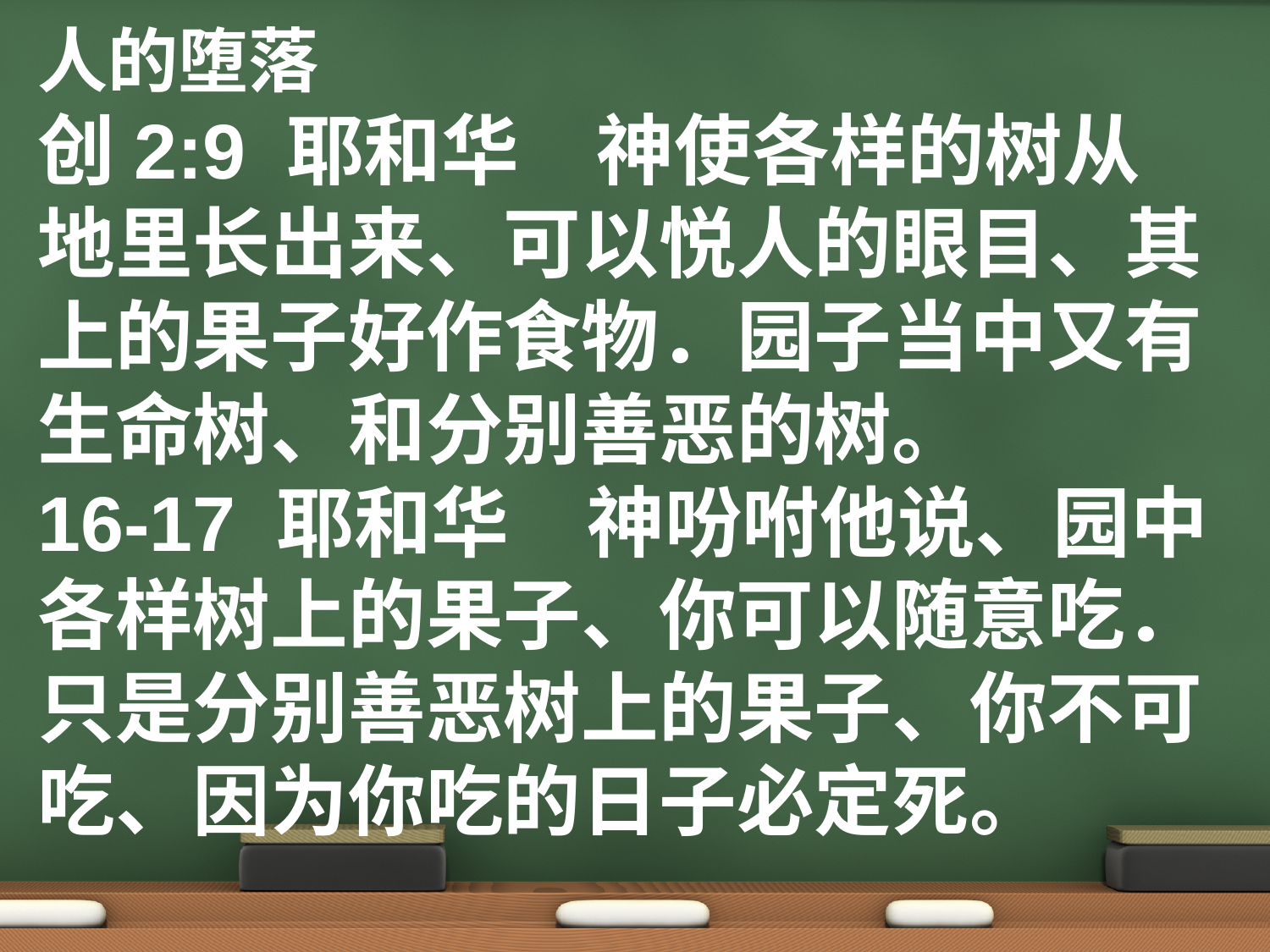

人的堕落
创2:9 耶和华　神使各样的树从地里长出来、可以悦人的眼目、其上的果子好作食物．园子当中又有生命树、和分别善恶的树。
16-17 耶和华　神吩咐他说、园中各样树上的果子、你可以随意吃．只是分别善恶树上的果子、你不可吃、因为你吃的日子必定死。